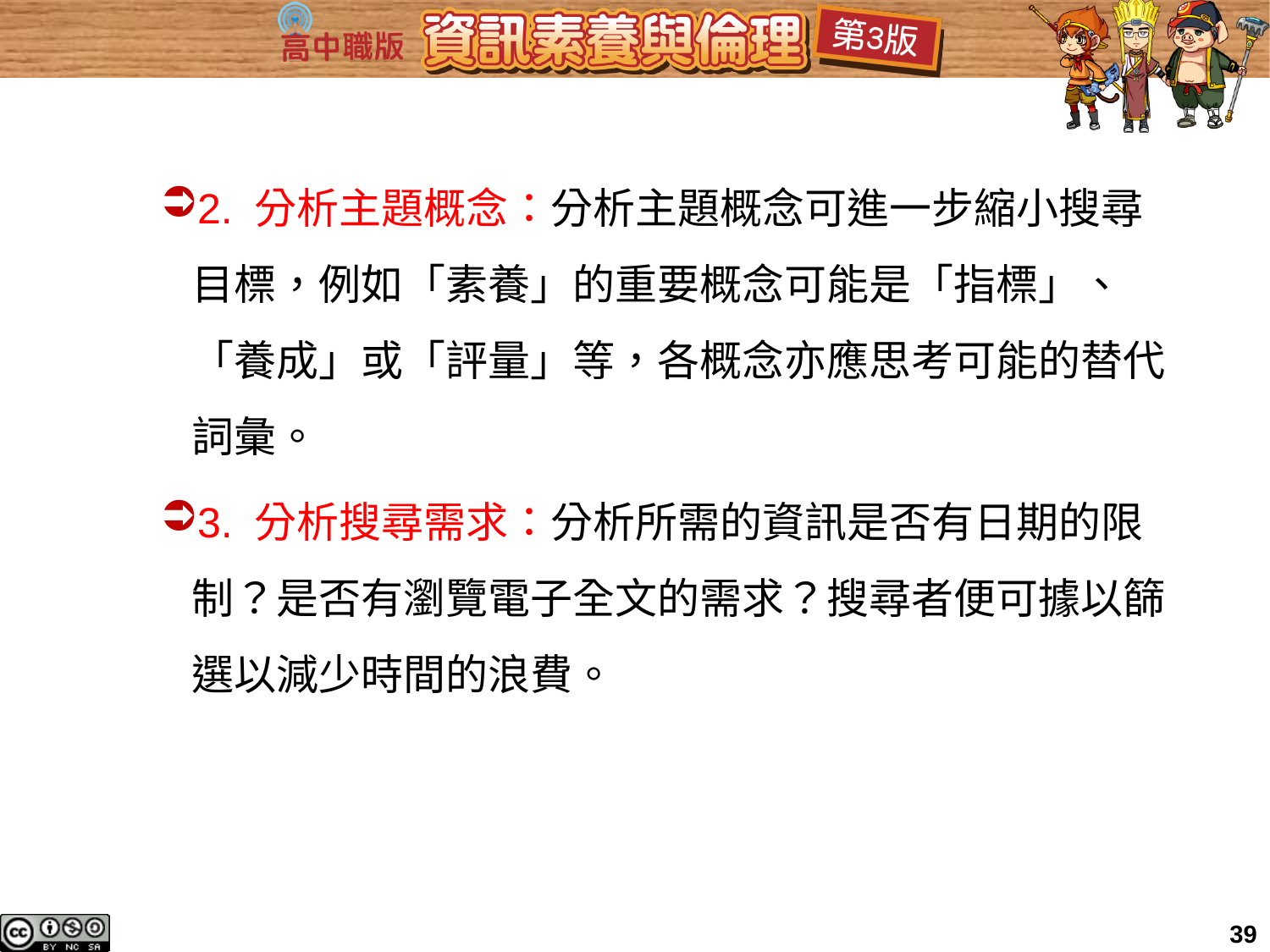

2. 分析主題概念：分析主題概念可進一步縮小搜尋目標，例如「素養」的重要概念可能是「指標」、「養成」或「評量」等，各概念亦應思考可能的替代詞彙。
3. 分析搜尋需求：分析所需的資訊是否有日期的限制？是否有瀏覽電子全文的需求？搜尋者便可據以篩選以減少時間的浪費。
39